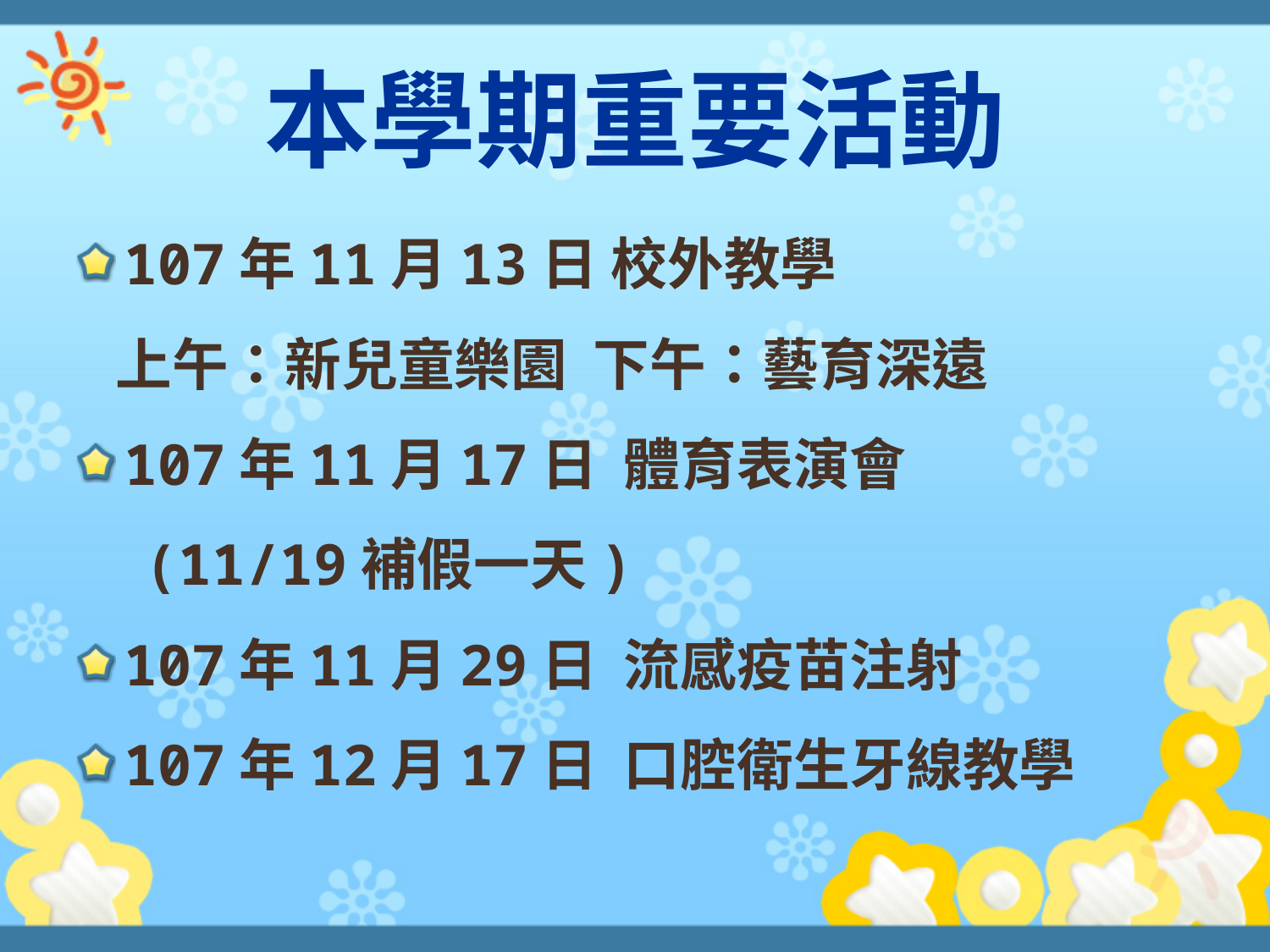

# 本學期重要活動
107年11月13日 校外教學
  上午：新兒童樂園  下午：藝育深遠
107年11月17日  體育表演會
  (11/19補假一天)
107年11月29日  流感疫苗注射
107年12月17日  口腔衛生牙線教學